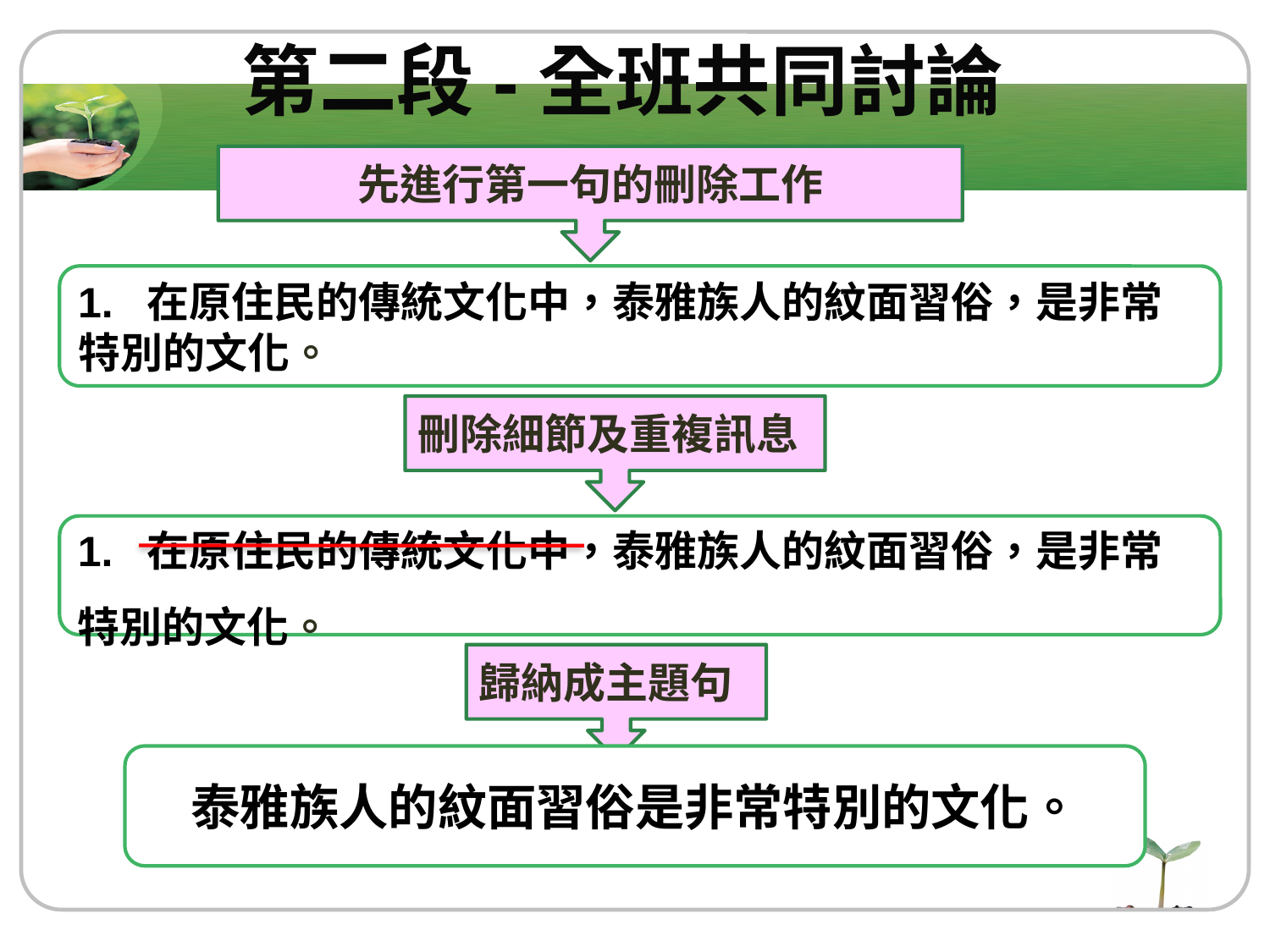

第二段-全班共同討論
先進行第一句的刪除工作
1.  在原住民的傳統文化中，泰雅族人的紋面習俗，是非常特別的文化。
刪除細節及重複訊息
1.  在原住民的傳統文化中，泰雅族人的紋面習俗，是非常特別的文化。
歸納成主題句
泰雅族人的紋面習俗是非常特別的文化。